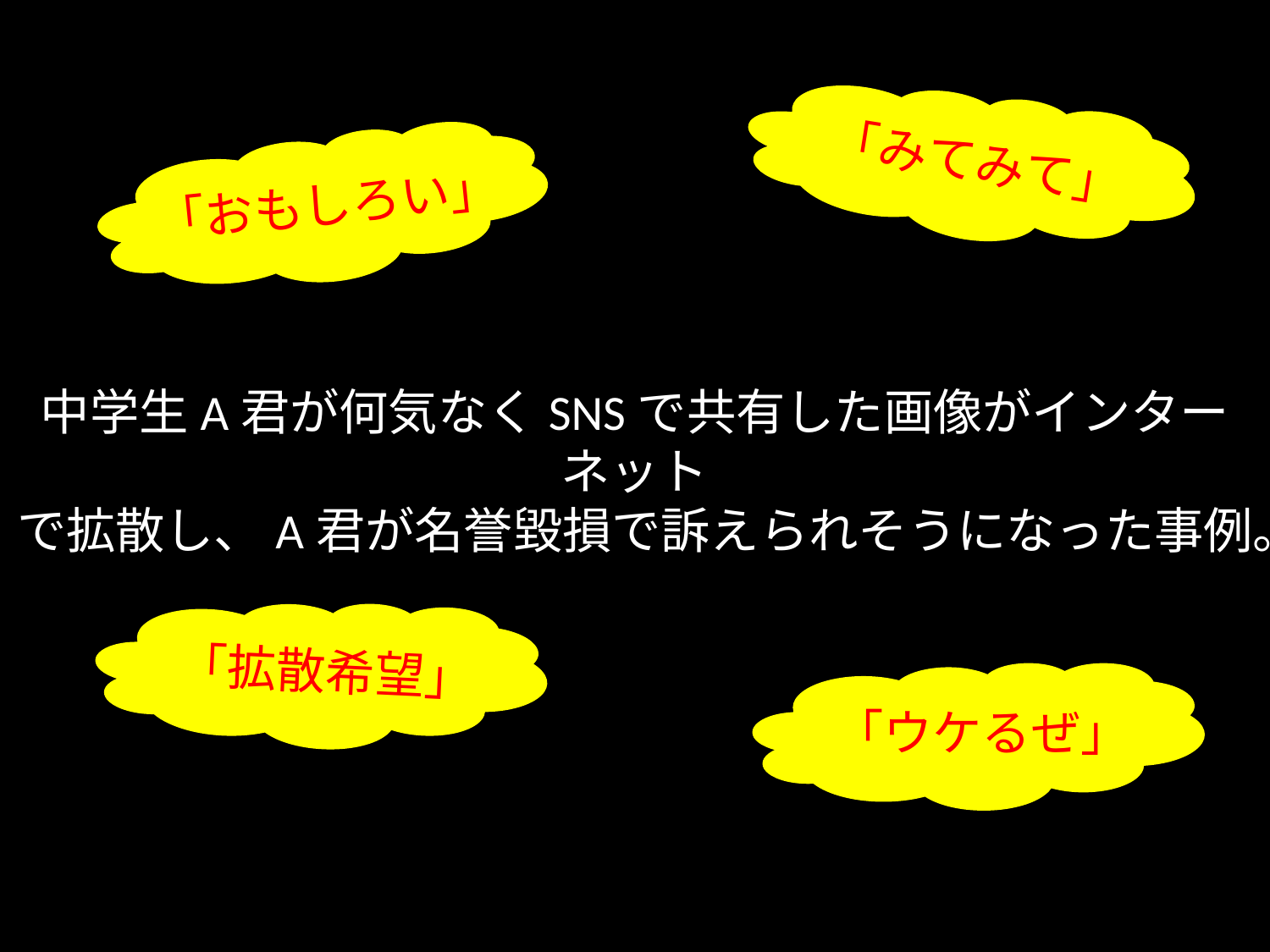

「みてみて」

「おもしろい」
中学生A君が何気なくSNSで共有した画像がインターネット
で拡散し、A君が名誉毀損で訴えられそうになった事例。

「拡散希望」

「ウケるぜ」